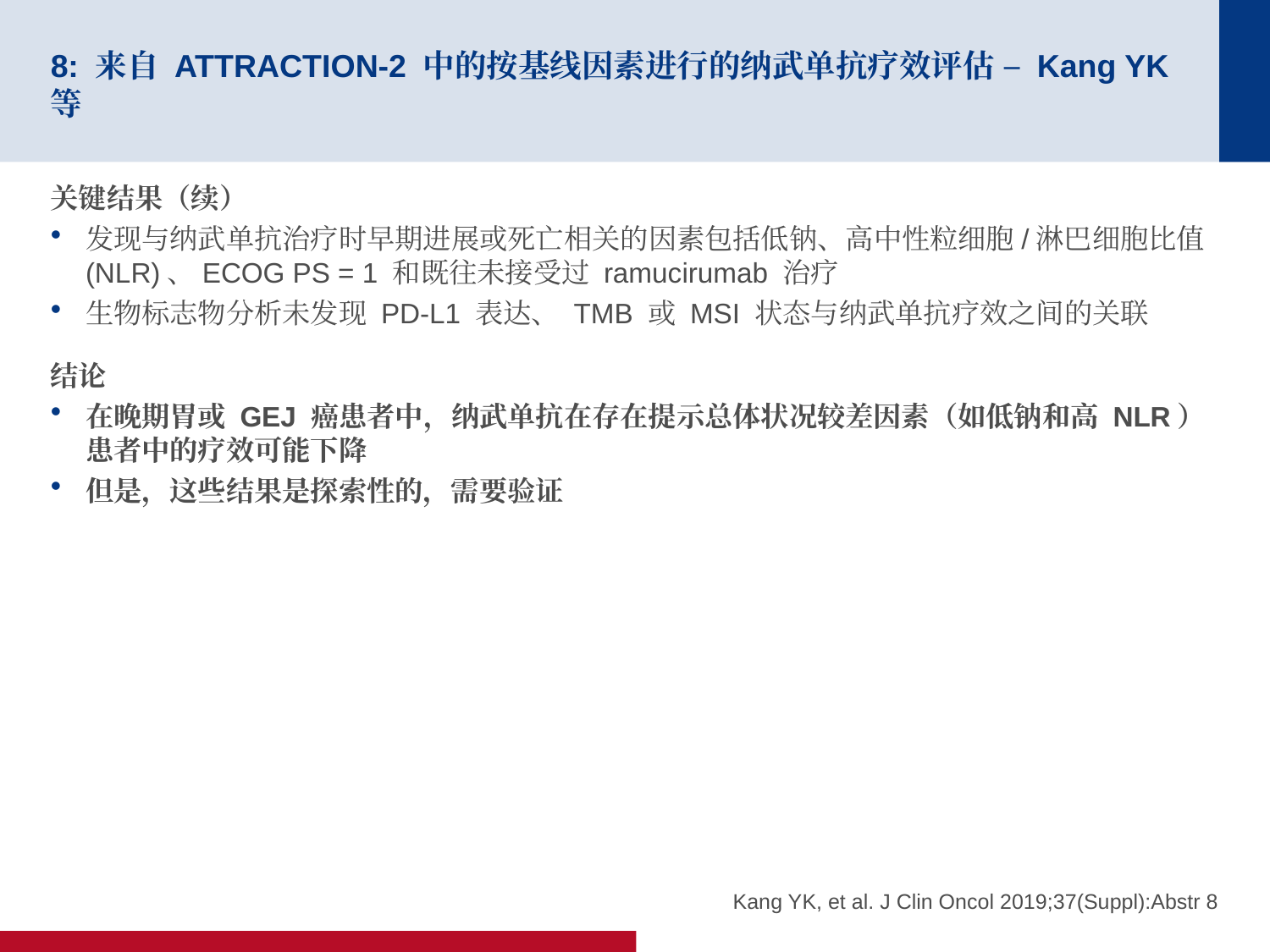

# 8: 来自 ATTRACTION-2 中的按基线因素进行的纳武单抗疗效评估 – Kang YK 等
关键结果（续）
发现与纳武单抗治疗时早期进展或死亡相关的因素包括低钠、高中性粒细胞/淋巴细胞比值 (NLR)、ECOG PS = 1 和既往未接受过 ramucirumab 治疗
生物标志物分析未发现 PD-L1 表达、 TMB 或 MSI 状态与纳武单抗疗效之间的关联
结论
在晚期胃或 GEJ 癌患者中，纳武单抗在存在提示总体状况较差因素（如低钠和高 NLR）患者中的疗效可能下降
但是，这些结果是探索性的，需要验证
Kang YK, et al. J Clin Oncol 2019;37(Suppl):Abstr 8